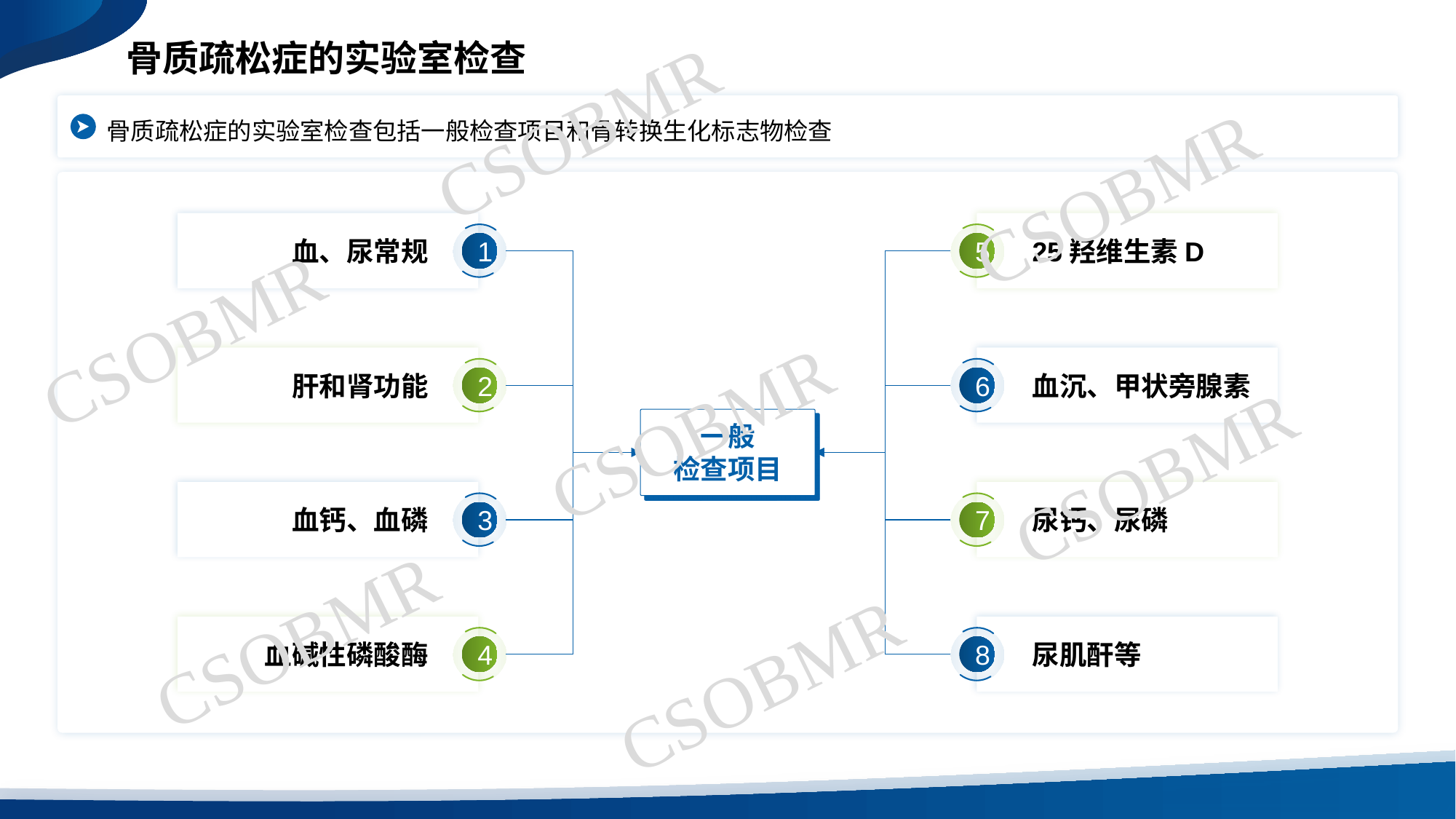

骨质疏松症的实验室检查
CSOBMR

骨质疏松症的实验室检查包括一般检查项目和骨转换生化标志物检查

CSOBMR

1
血、尿常规

25羟维生素D
5
CSOBMR

6
血沉、甲状旁腺素

2
肝和肾功能
CSOBMR

一般
检查项目
CSOBMR

3
血钙、血磷

尿钙、尿磷
7
CSOBMR

8
尿肌酐等

血碱性磷酸酶
CSOBMR
4